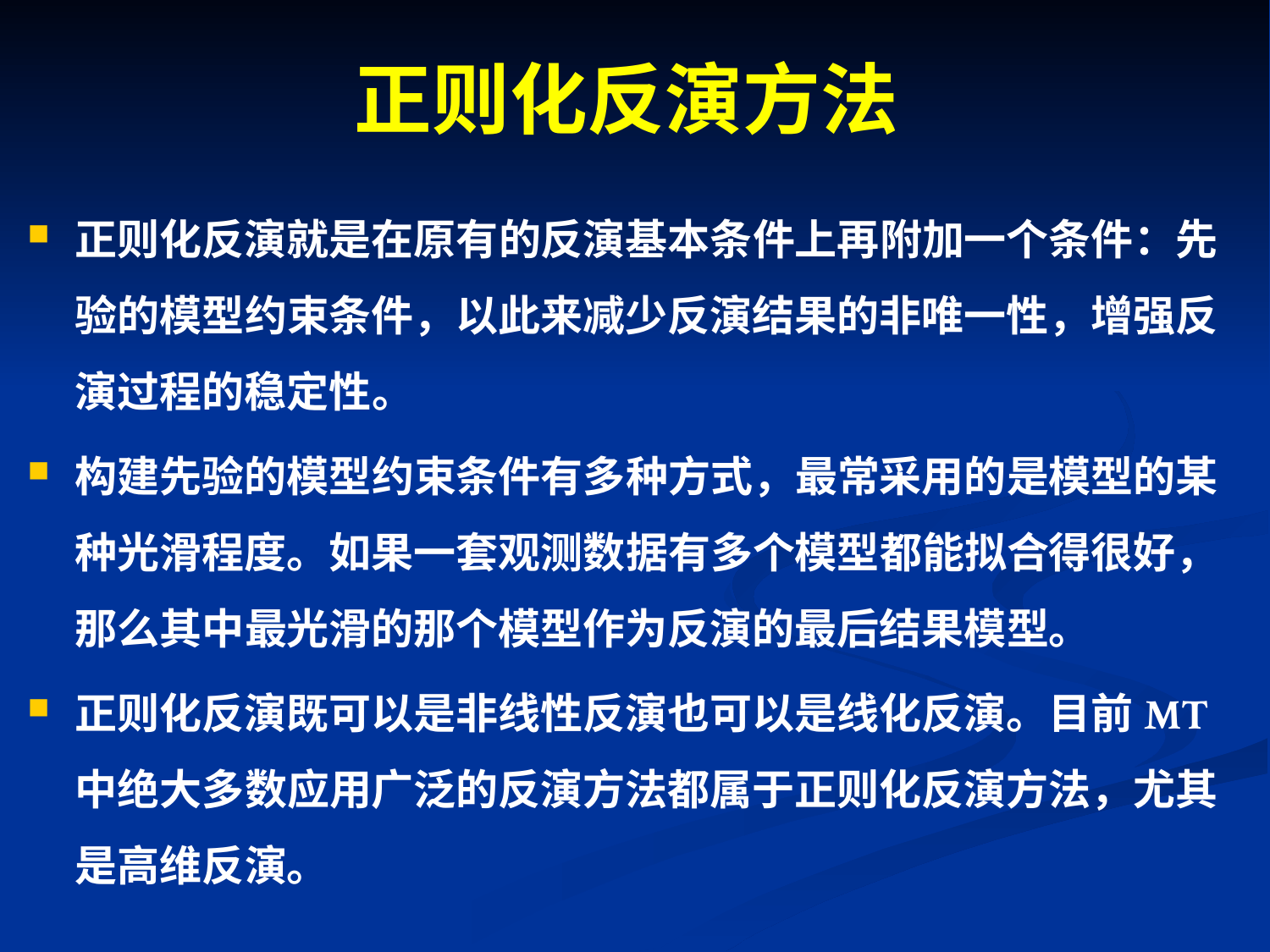

# 正则化反演方法
正则化反演就是在原有的反演基本条件上再附加一个条件：先验的模型约束条件，以此来减少反演结果的非唯一性，增强反演过程的稳定性。
构建先验的模型约束条件有多种方式，最常采用的是模型的某种光滑程度。如果一套观测数据有多个模型都能拟合得很好，那么其中最光滑的那个模型作为反演的最后结果模型。
正则化反演既可以是非线性反演也可以是线化反演。目前MT中绝大多数应用广泛的反演方法都属于正则化反演方法，尤其是高维反演。